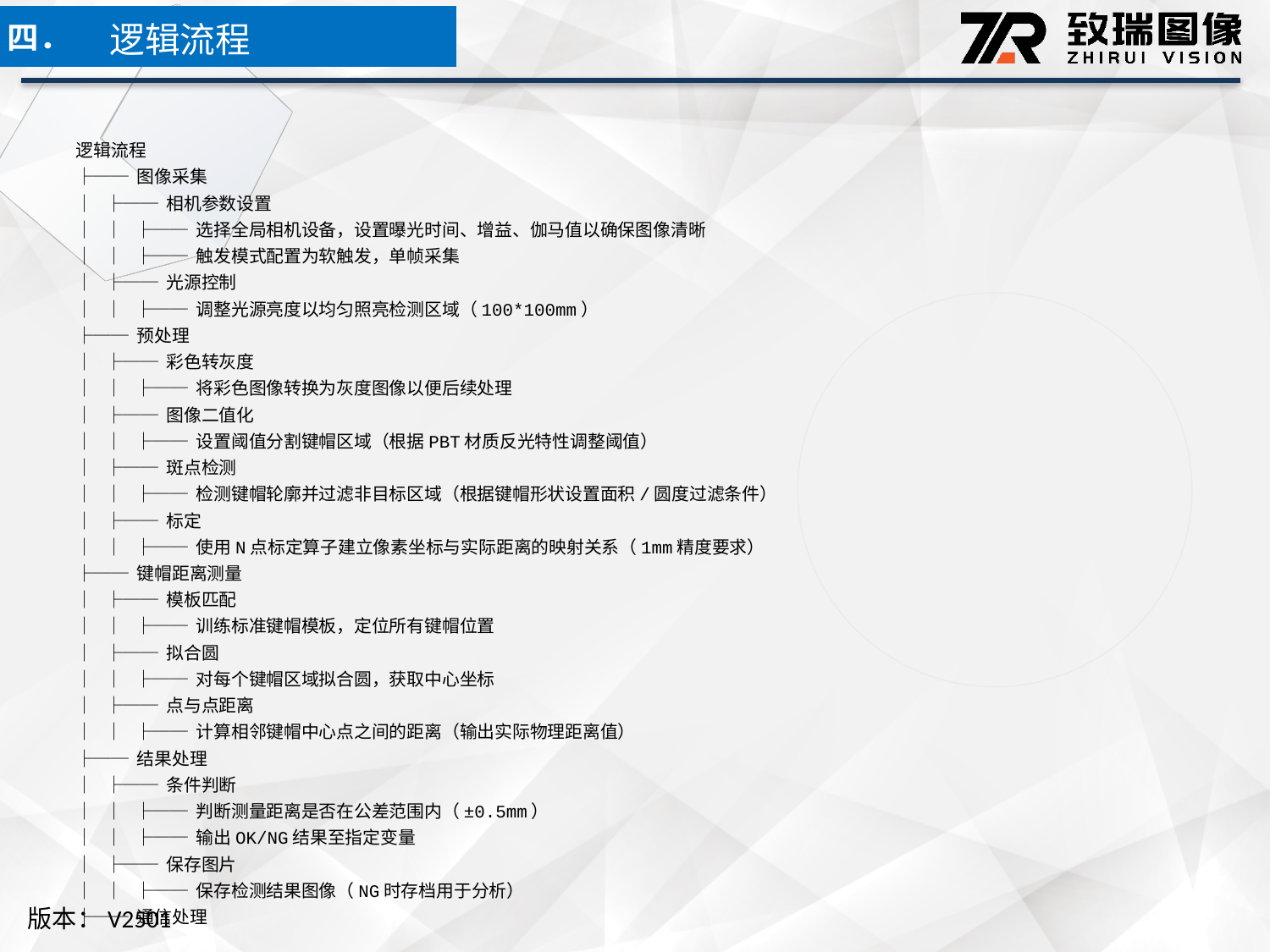

逻辑流程
四．

逻辑流程
├── 图像采集
│   ├── 相机参数设置
│   │   ├── 选择全局相机设备，设置曝光时间、增益、伽马值以确保图像清晰
│   │   ├── 触发模式配置为软触发，单帧采集
│   ├── 光源控制
│   │   ├── 调整光源亮度以均匀照亮检测区域（100*100mm）
├── 预处理
│   ├── 彩色转灰度
│   │   ├── 将彩色图像转换为灰度图像以便后续处理
│   ├── 图像二值化
│   │   ├── 设置阈值分割键帽区域（根据PBT材质反光特性调整阈值）
│   ├── 斑点检测
│   │   ├── 检测键帽轮廓并过滤非目标区域（根据键帽形状设置面积/圆度过滤条件）
│   ├── 标定
│   │   ├── 使用N点标定算子建立像素坐标与实际距离的映射关系（1mm精度要求）
├── 键帽距离测量
│   ├── 模板匹配
│   │   ├── 训练标准键帽模板，定位所有键帽位置
│   ├── 拟合圆
│   │   ├── 对每个键帽区域拟合圆，获取中心坐标
│   ├── 点与点距离
│   │   ├── 计算相邻键帽中心点之间的距离（输出实际物理距离值）
├── 结果处理
│   ├── 条件判断
│   │   ├── 判断测量距离是否在公差范围内（±0.5mm）
│   │   ├── 输出OK/NG结果至指定变量
│   ├── 保存图片
│   │   ├── 保存检测结果图像（NG时存档用于分析）
├── 通信处理